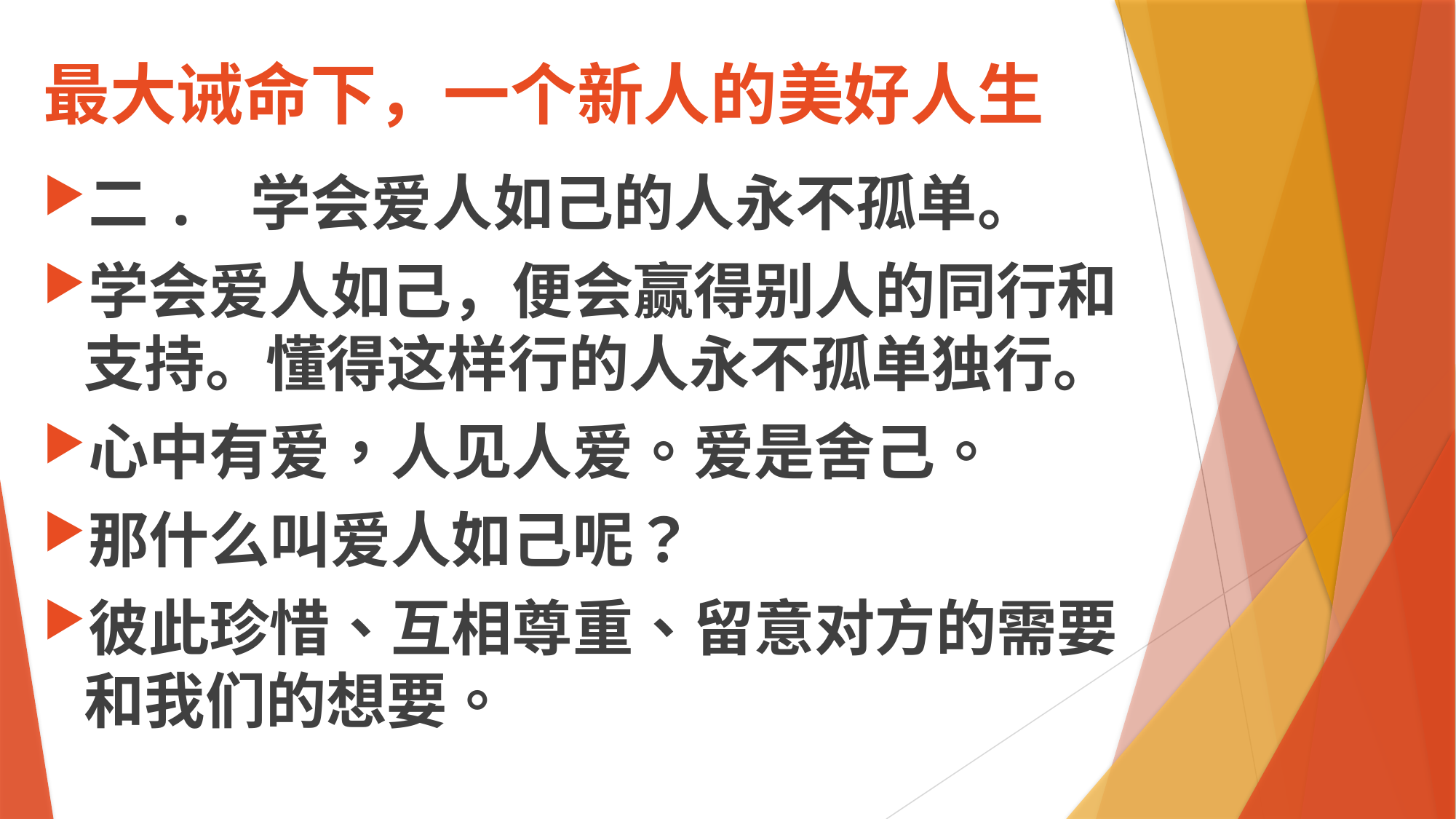

# 最大诫命下，一个新人的美好人生
二. 学会爱人如己的人永不孤单。
学会爱人如己，便会赢得别人的同行和支持。懂得这样行的人永不孤单独行。
心中有爱，人见人爱。爱是舍己。
那什么叫爱人如己呢？
彼此珍惜、互相尊重、留意对方的需要和我们的想要。